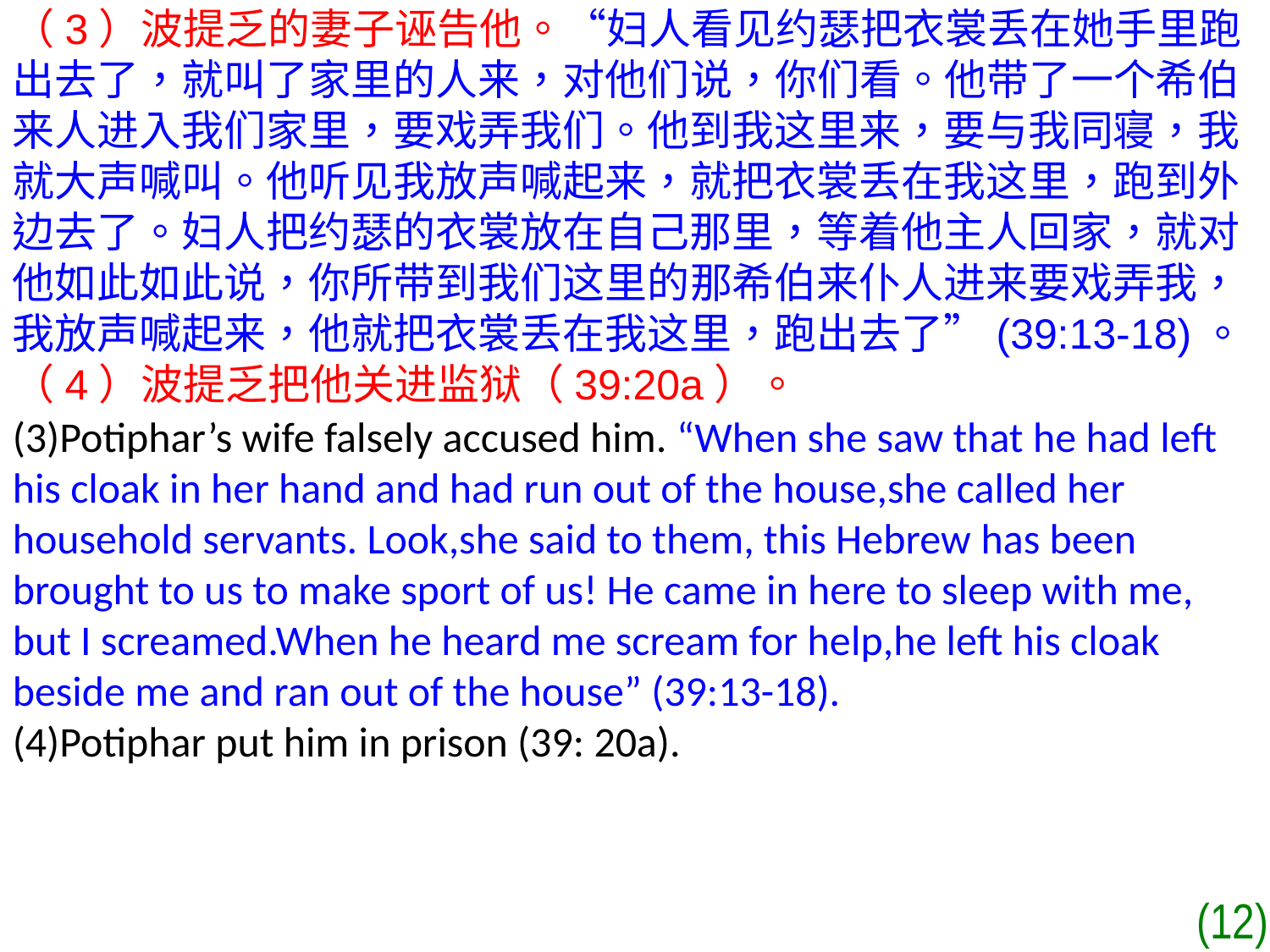

（3）波提乏的妻子诬告他。“妇人看见约瑟把衣裳丢在她手里跑出去了，就叫了家里的人来，对他们说，你们看。他带了一个希伯来人进入我们家里，要戏弄我们。他到我这里来，要与我同寝，我就大声喊叫。他听见我放声喊起来，就把衣裳丢在我这里，跑到外边去了。妇人把约瑟的衣裳放在自己那里，等着他主人回家，就对他如此如此说，你所带到我们这里的那希伯来仆人进来要戏弄我，我放声喊起来，他就把衣裳丢在我这里，跑出去了”(39:13-18)。
（4）波提乏把他关进监狱（39:20a）。
(3)Potiphar’s wife falsely accused him. “When she saw that he had left his cloak in her hand and had run out of the house,she called her household servants. Look,she said to them, this Hebrew has been brought to us to make sport of us! He came in here to sleep with me, but I screamed.When he heard me scream for help,he left his cloak beside me and ran out of the house” (39:13-18).
(4)Potiphar put him in prison (39: 20a).
(12)